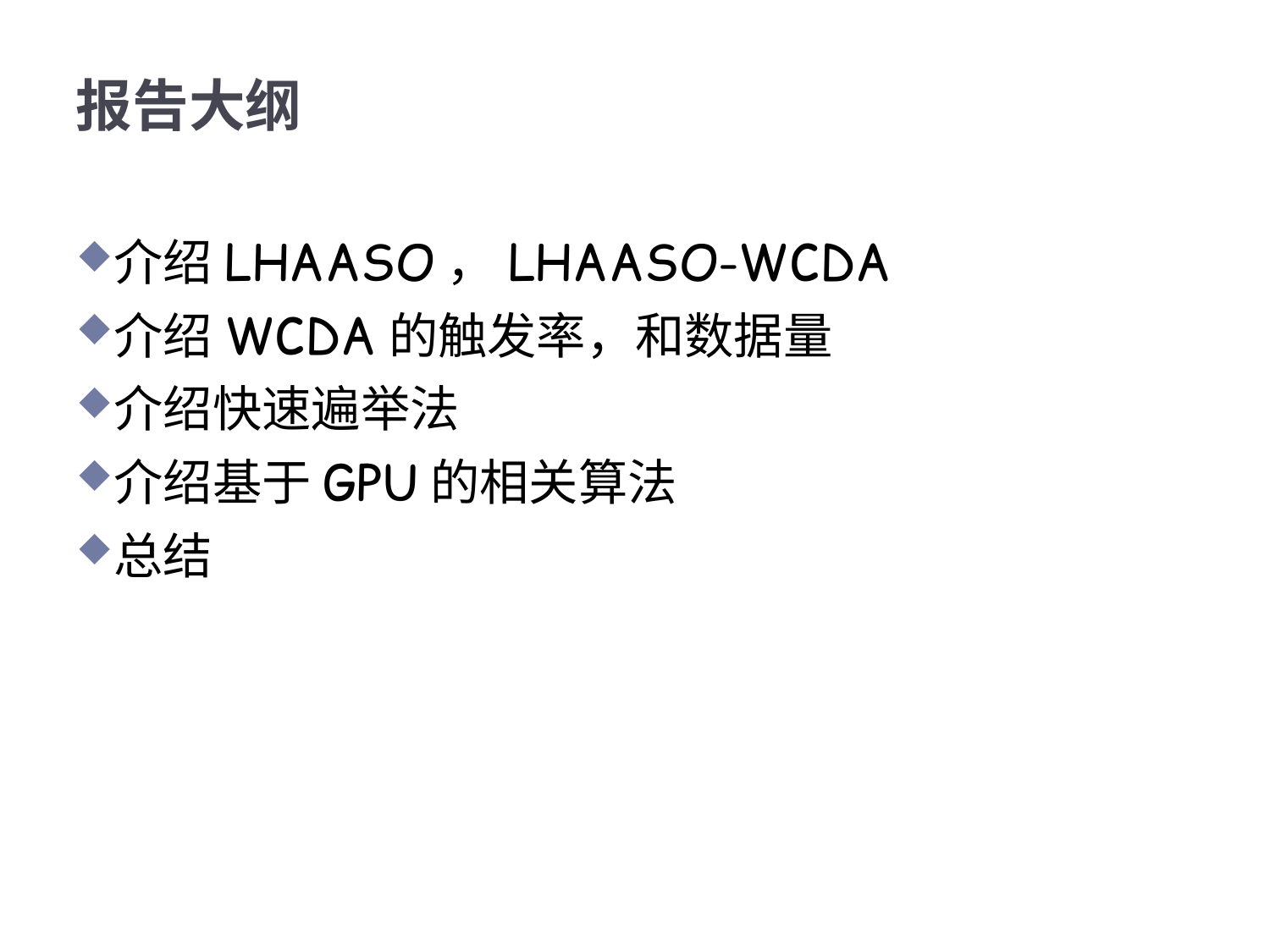

# 报告大纲

介绍LHAASO，LHAASO-WCDA
介绍WCDA的触发率，和数据量
介绍快速遍举法
介绍基于GPU的相关算法
总结